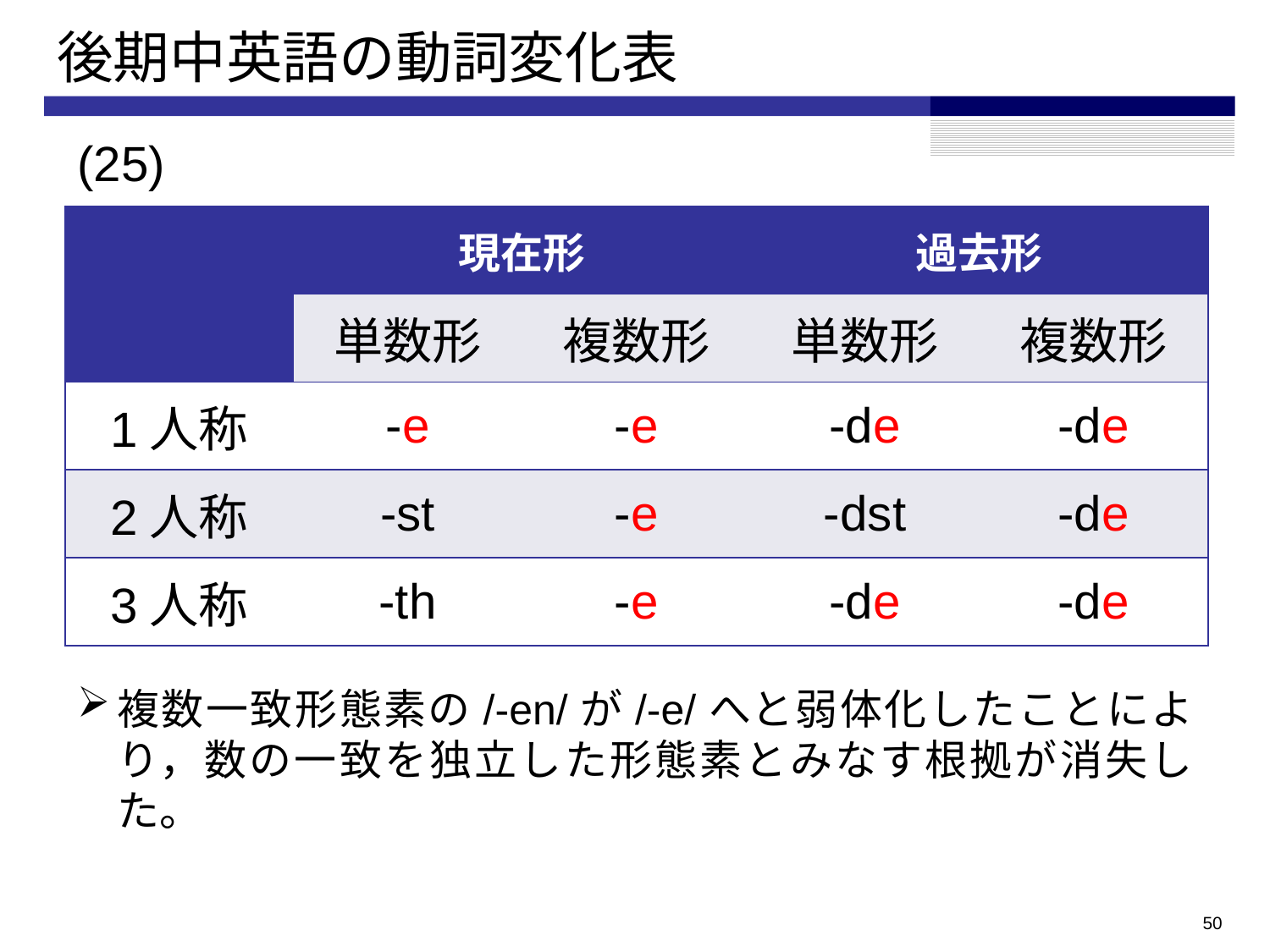

# 後期中英語の動詞変化表
(25)
|  | 現在形 |  | 過去形 |  |
| --- | --- | --- | --- | --- |
|  | 単数形 | 複数形 | 単数形 | 複数形 |
| 1人称 | -e | -e | -de | -de |
| 2人称 | -st | -e | -dst | -de |
| 3人称 | -th | -e | -de | -de |
複数一致形態素の/-en/が/-e/へと弱体化したことにより，数の一致を独立した形態素とみなす根拠が消失した。
50